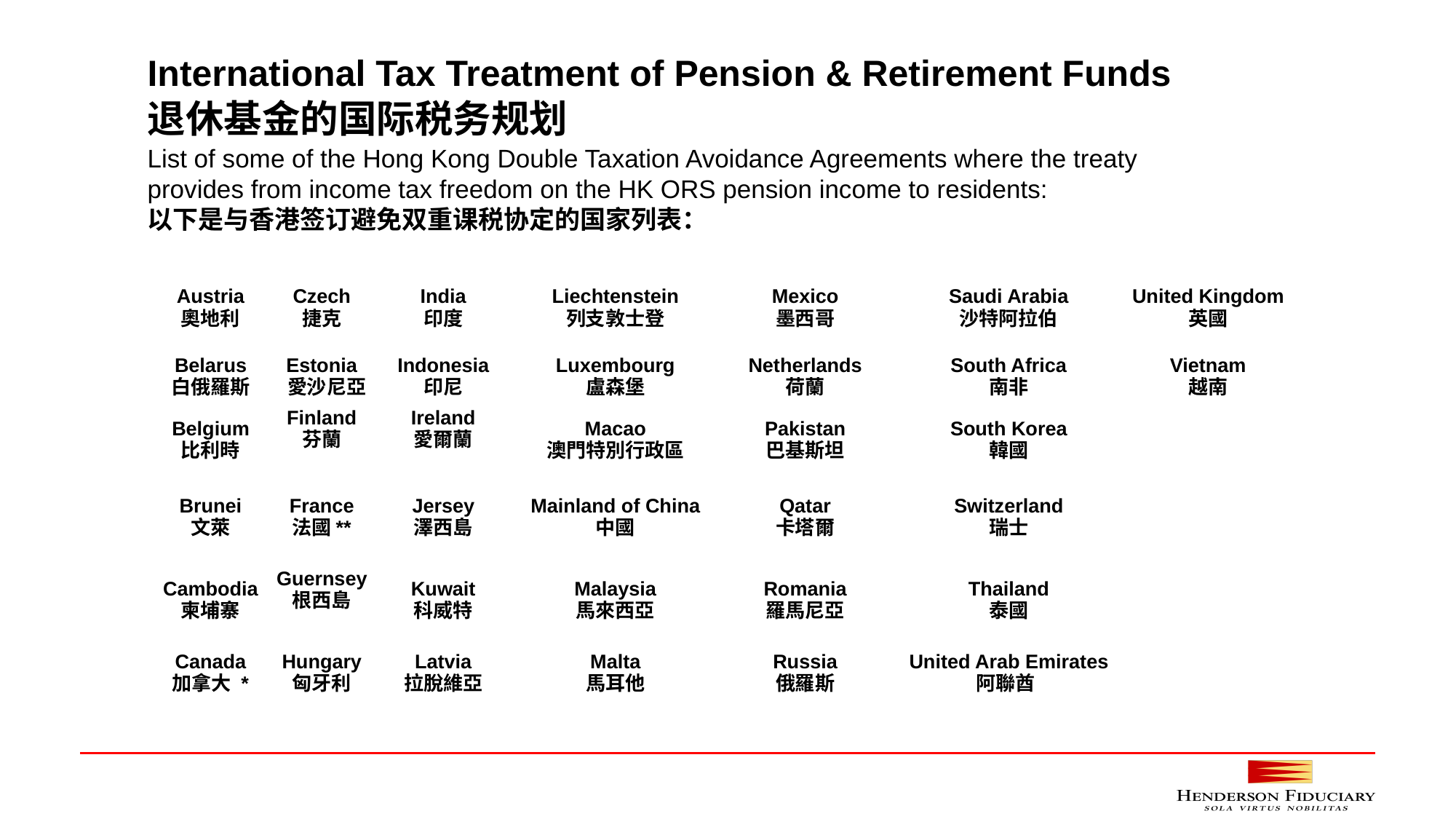

International Tax Treatment of Pension & Retirement Funds
退休基金的国际税务规划
List of some of the Hong Kong Double Taxation Avoidance Agreements where the treaty provides from income tax freedom on the HK ORS pension income to residents:
以下是与香港签订避免双重课税协定的国家列表：

| Austria 奧地利 | Czech 捷克 | India 印度 | Liechtenstein 列支敦士登 | Mexico 墨西哥 | Saudi Arabia 沙特阿拉伯 | United Kingdom 英國 |
| --- | --- | --- | --- | --- | --- | --- |
| Belarus 白俄羅斯 | Estonia 愛沙尼亞 | Indonesia 印尼 | Luxembourg 盧森堡 | Netherlands 荷蘭 | South Africa 南非 | Vietnam 越南 |
| Belgium 比利時 | Finland 芬蘭 | Ireland 愛爾蘭 | Macao 澳門特別行政區 | Pakistan 巴基斯坦 | South Korea 韓國 |  |
| Brunei 文萊 | France 法國\*\* | Jersey 澤西島 | Mainland of China 中國 | Qatar 卡塔爾 | Switzerland 瑞士 |  |
| Cambodia 柬埔寨 | Guernsey 根西島 | Kuwait 科威特 | Malaysia 馬來西亞 | Romania 羅馬尼亞 | Thailand 泰國 |  |
| Canada 加拿大 \* | Hungary 匈牙利 | Latvia 拉脫維亞 | Malta 馬耳他 | Russia 俄羅斯 | United Arab Emirates 阿聯酋 |  |